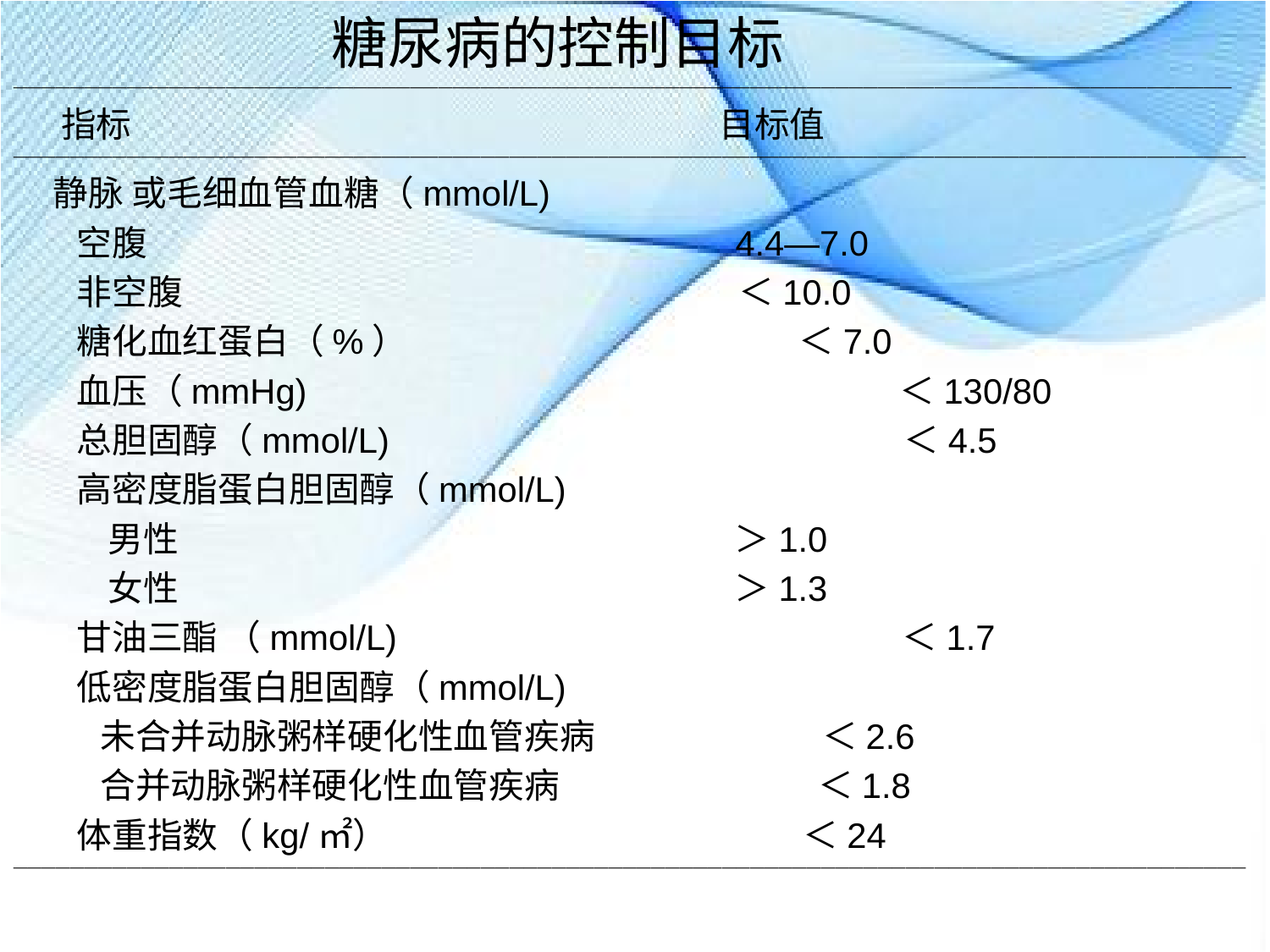

糖尿病的控制目标
——————————————————————————————————————————————————————————————————————————————————————
     指标                                                                           目标值
———————————————————————————————————————————————————————————————————————————————————————
    静脉 或毛细血管血糖（mmol/L)
       空腹                                                                          4.4—7.0
       非空腹                                                                       ＜10.0
       糖化血红蛋白（%）                                                  ＜7.0
       血压（mmHg)                                                            ＜130/80
       总胆固醇（mmol/L)                                                    ＜4.5
       高密度脂蛋白胆固醇（mmol/L)
           男性                                                                       ＞1.0
           女性                                                                       ＞1.3
       甘油三酯 （mmol/L)                                                   ＜1.7
       低密度脂蛋白胆固醇（mmol/L)
          未合并动脉粥样硬化性血管疾病                             ＜2.6
          合并动脉粥样硬化性血管疾病                                 ＜1.8
       体重指数（kg/㎡）                                                     ＜24
———————————————————————————————————————————————————————————————————————————————————————